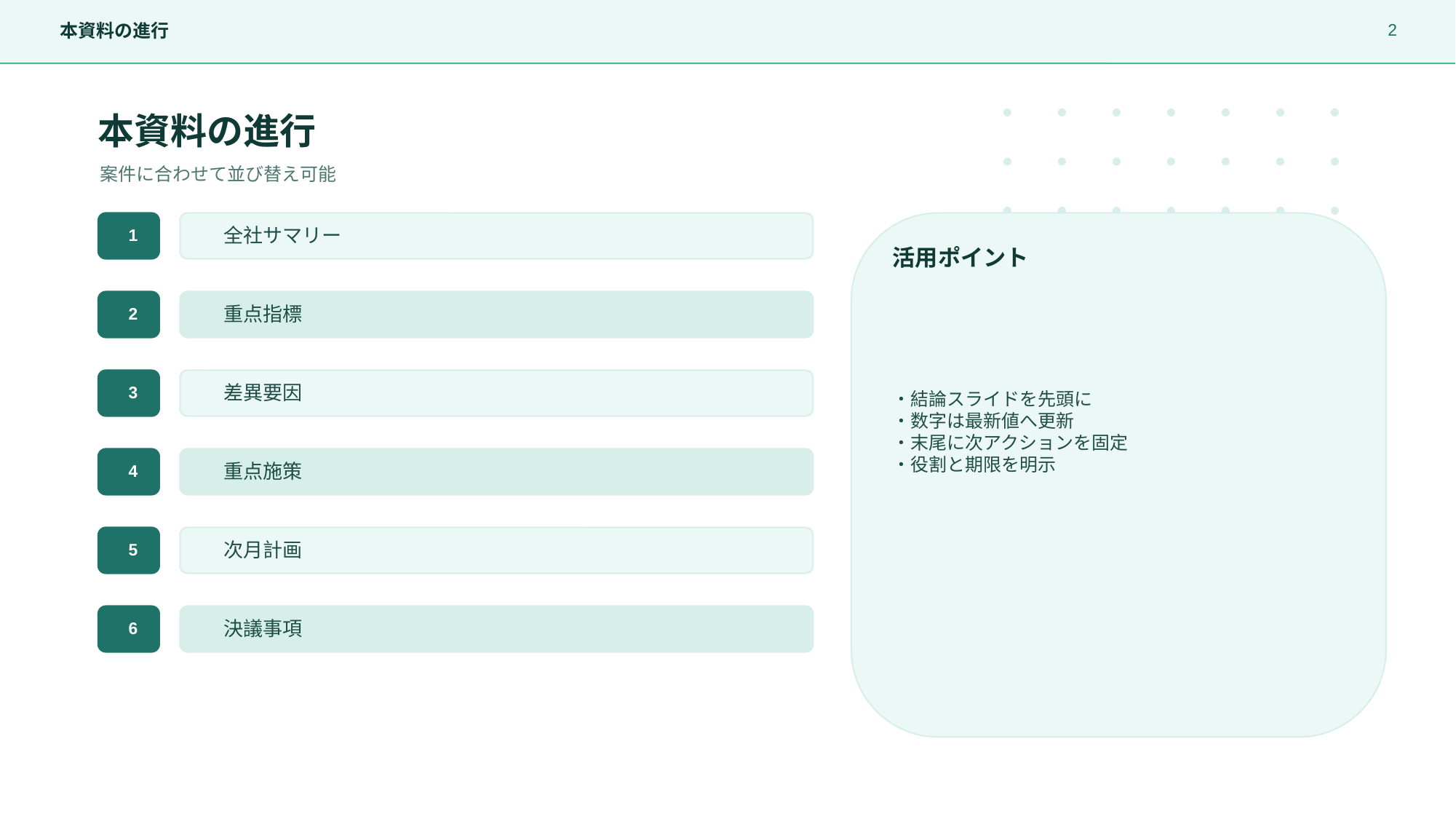

2
本資料の進行

本資料の進行

案件に合わせて並び替え可能

1
全社サマリー
活用ポイント

・結論スライドを先頭に
・数字は最新値へ更新
・末尾に次アクションを固定
・役割と期限を明示
2
重点指標

3
差異要因

4
重点施策

5
次月計画

6
決議事項